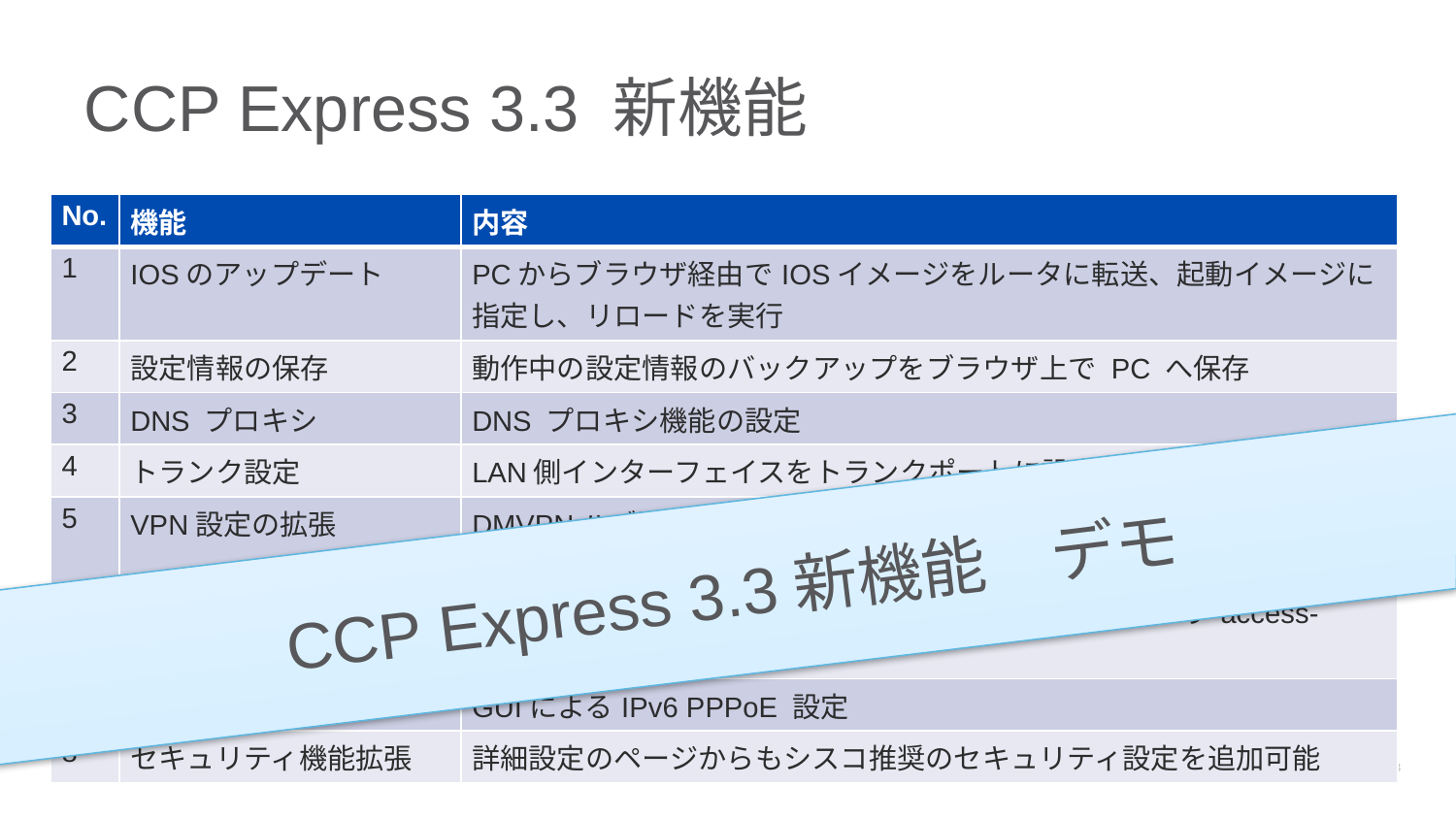

# CCP Express 3.3 新機能
| No. | 機能 | 内容 |
| --- | --- | --- |
| 1 | IOSのアップデート | PCからブラウザ経由でIOSイメージをルータに転送、起動イメージに指定し、リロードを実行 |
| 2 | 設定情報の保存 | 動作中の設定情報のバックアップをブラウザ上で PC へ保存 |
| 3 | DNS プロキシ | DNS プロキシ機能の設定 |
| 4 | トランク設定 | LAN側インターフェイスをトランクポートに設定 |
| 5 | VPN設定の拡張 | DMVPNハブ設定、リモートアクセスVPN設定の追加 |
| 6 | アクセスリスト管理 | アクセスリスト一覧の確認や編集、インターフェイスへの access-group の in/out 設定 |
| 7 | IPv6 PPPoE | GUIによるIPv6 PPPoE 設定 |
| 8 | セキュリティ機能拡張 | 詳細設定のページからもシスコ推奨のセキュリティ設定を追加可能 |

CCP Express 3.3新機能　デモ